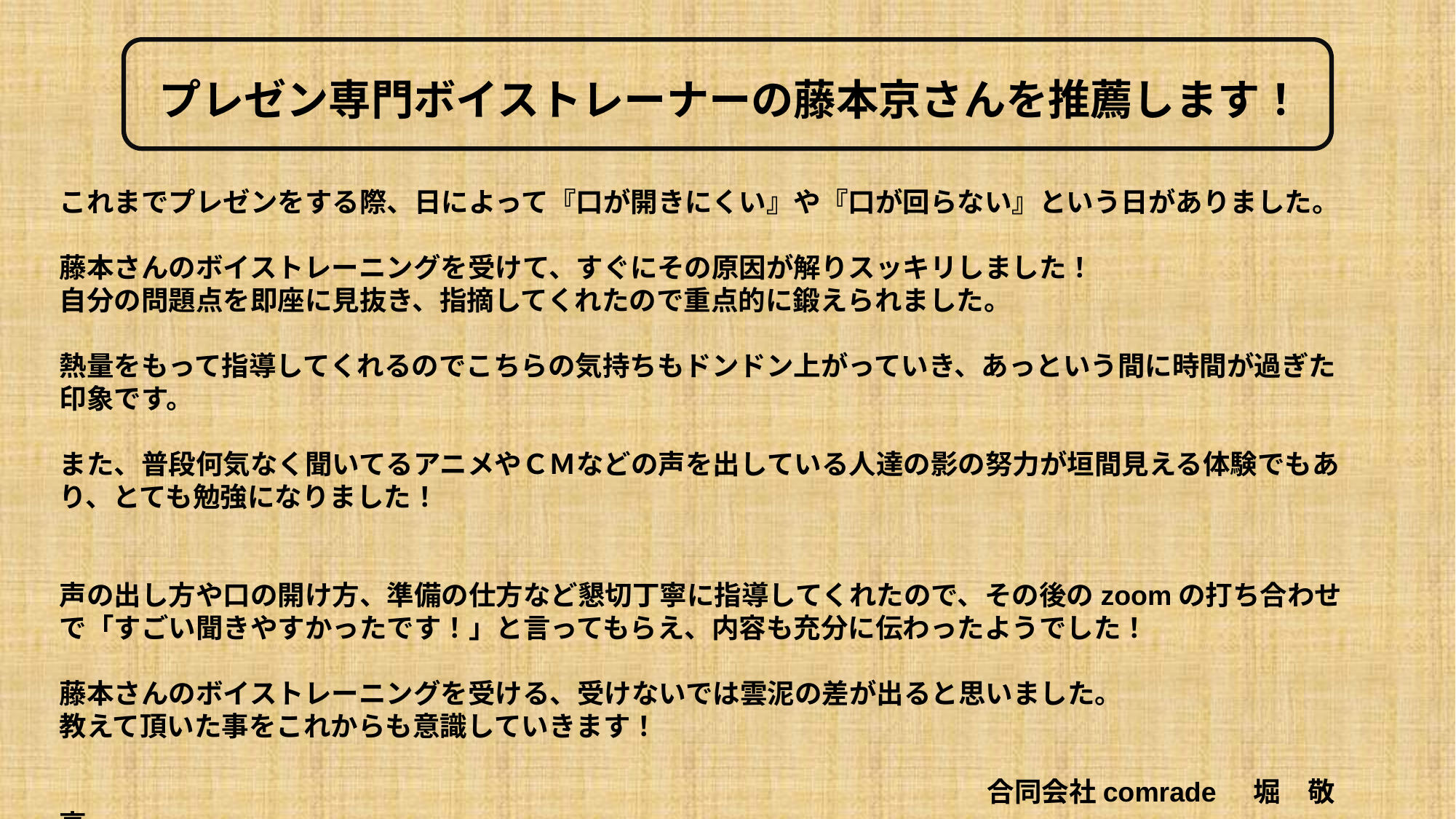

プレゼン専門ボイストレーナーの藤本京さんを推薦します！
これまでプレゼンをする際、日によって『口が開きにくい』や『口が回らない』という日がありました。

藤本さんのボイストレーニングを受けて、すぐにその原因が解りスッキリしました！
自分の問題点を即座に見抜き、指摘してくれたので重点的に鍛えられました。

熱量をもって指導してくれるのでこちらの気持ちもドンドン上がっていき、あっという間に時間が過ぎた印象です。

また、普段何気なく聞いてるアニメやＣＭなどの声を出している人達の影の努力が垣間見える体験でもあり、とても勉強になりました！

声の出し方や口の開け方、準備の仕方など懇切丁寧に指導してくれたので、その後のzoomの打ち合わせで「すごい聞きやすかったです！」と言ってもらえ、内容も充分に伝わったようでした！

藤本さんのボイストレーニングを受ける、受けないでは雲泥の差が出ると思いました。
教えて頂いた事をこれからも意識していきます！

　　　　　　　　　　　　　　　　　　　　　　　　　　　　　　　　　　合同会社comrade    堀　敬亮